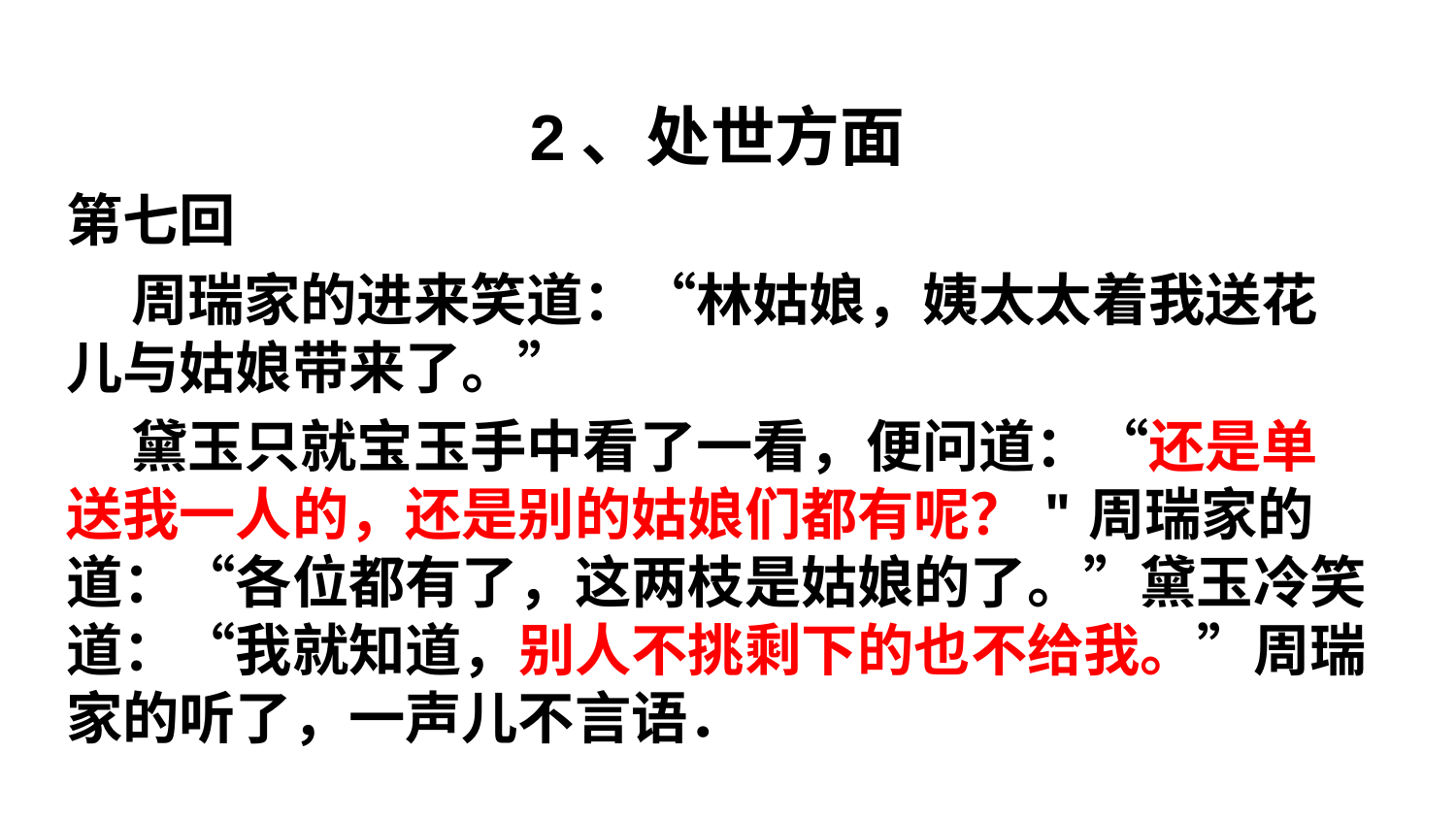

2、处世方面
第七回
    周瑞家的进来笑道：“林姑娘，姨太太着我送花儿与姑娘带来了。”
    黛玉只就宝玉手中看了一看，便问道：“还是单送我一人的，还是别的姑娘们都有呢？"周瑞家的道：“各位都有了，这两枝是姑娘的了。”黛玉冷笑道：“我就知道，别人不挑剩下的也不给我。”周瑞家的听了，一声儿不言语．